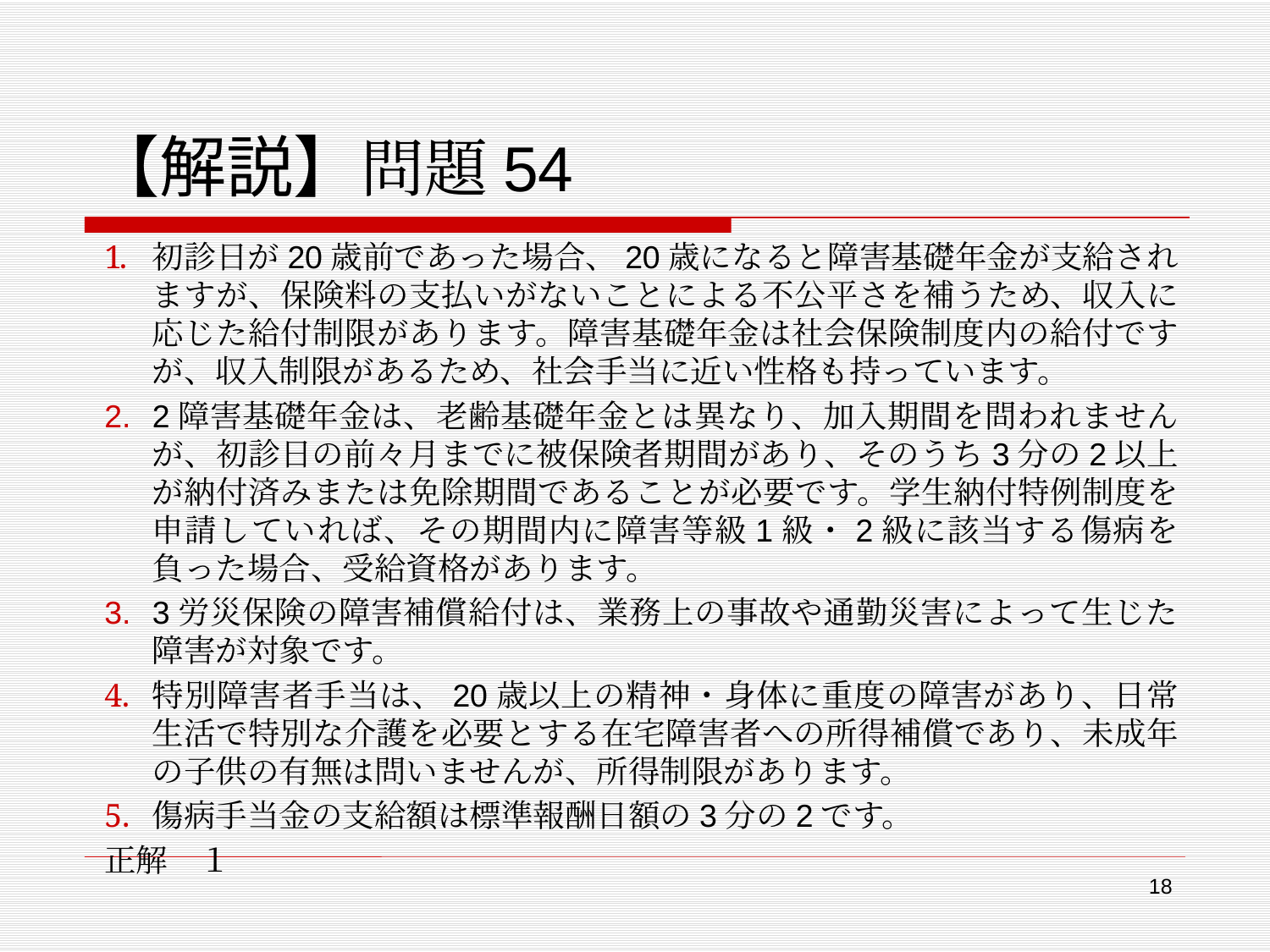

# 【解説】問題54
初診日が20歳前であった場合、20歳になると障害基礎年金が支給されますが、保険料の支払いがないことによる不公平さを補うため、収入に応じた給付制限があります。障害基礎年金は社会保険制度内の給付ですが、収入制限があるため、社会手当に近い性格も持っています。
2障害基礎年金は、老齢基礎年金とは異なり、加入期間を問われませんが、初診日の前々月までに被保険者期間があり、そのうち3分の2以上が納付済みまたは免除期間であることが必要です。学生納付特例制度を申請していれば、その期間内に障害等級1級・2級に該当する傷病を負った場合、受給資格があります。
3労災保険の障害補償給付は、業務上の事故や通勤災害によって生じた障害が対象です。
特別障害者手当は、20歳以上の精神・身体に重度の障害があり、日常生活で特別な介護を必要とする在宅障害者への所得補償であり、未成年の子供の有無は問いませんが、所得制限があります。
傷病手当金の支給額は標準報酬日額の3分の2です。
正解　１

18